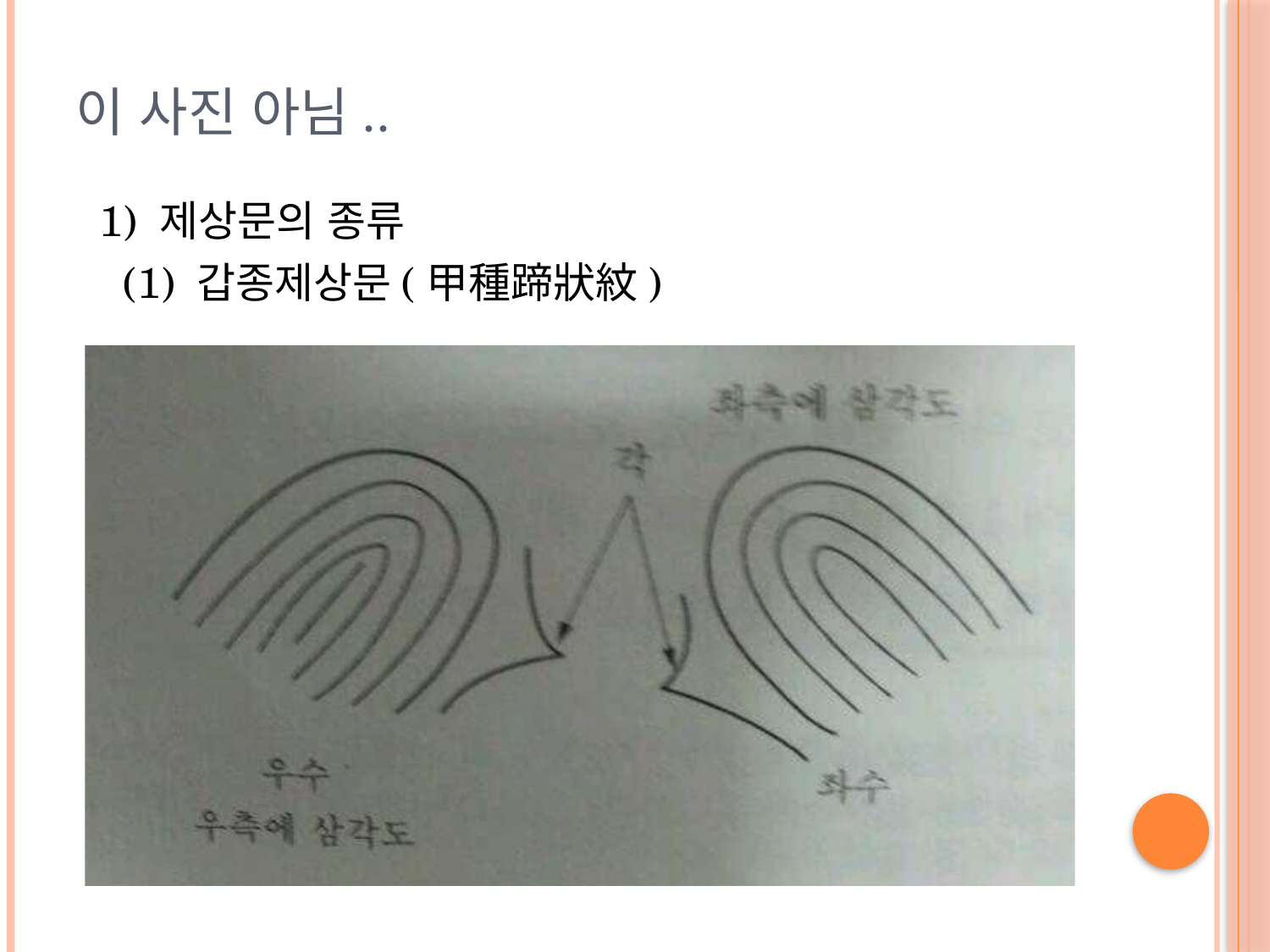

# 이 사진 아님..
  1) 제상문의 종류
    (1) 갑종제상문(甲種蹄狀紋)